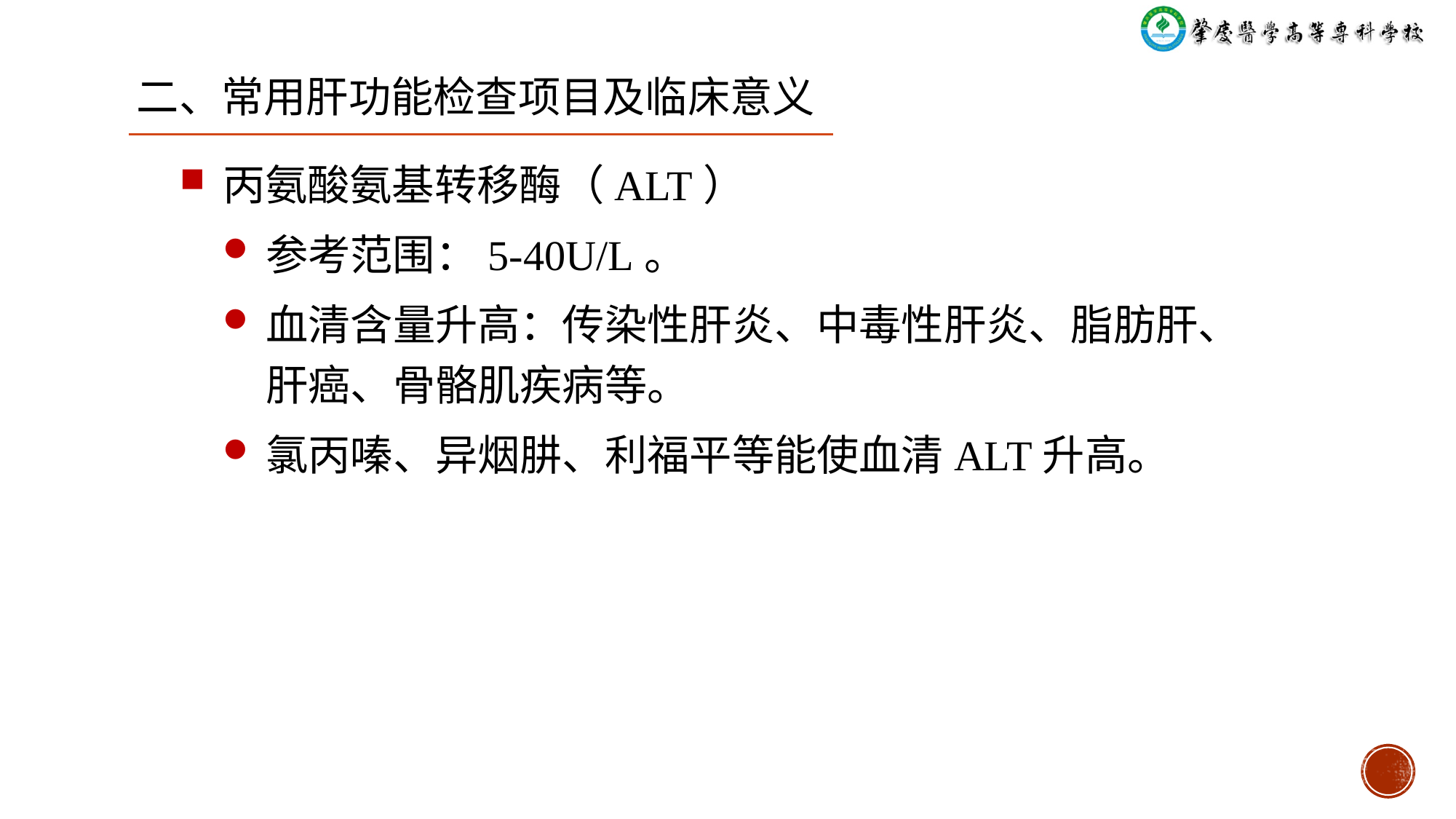

二、常用肝功能检查项目及临床意义
丙氨酸氨基转移酶（ALT）
参考范围：5-40U/L。
血清含量升高：传染性肝炎、中毒性肝炎、脂肪肝、肝癌、骨骼肌疾病等。
氯丙嗪、异烟肼、利福平等能使血清ALT升高。